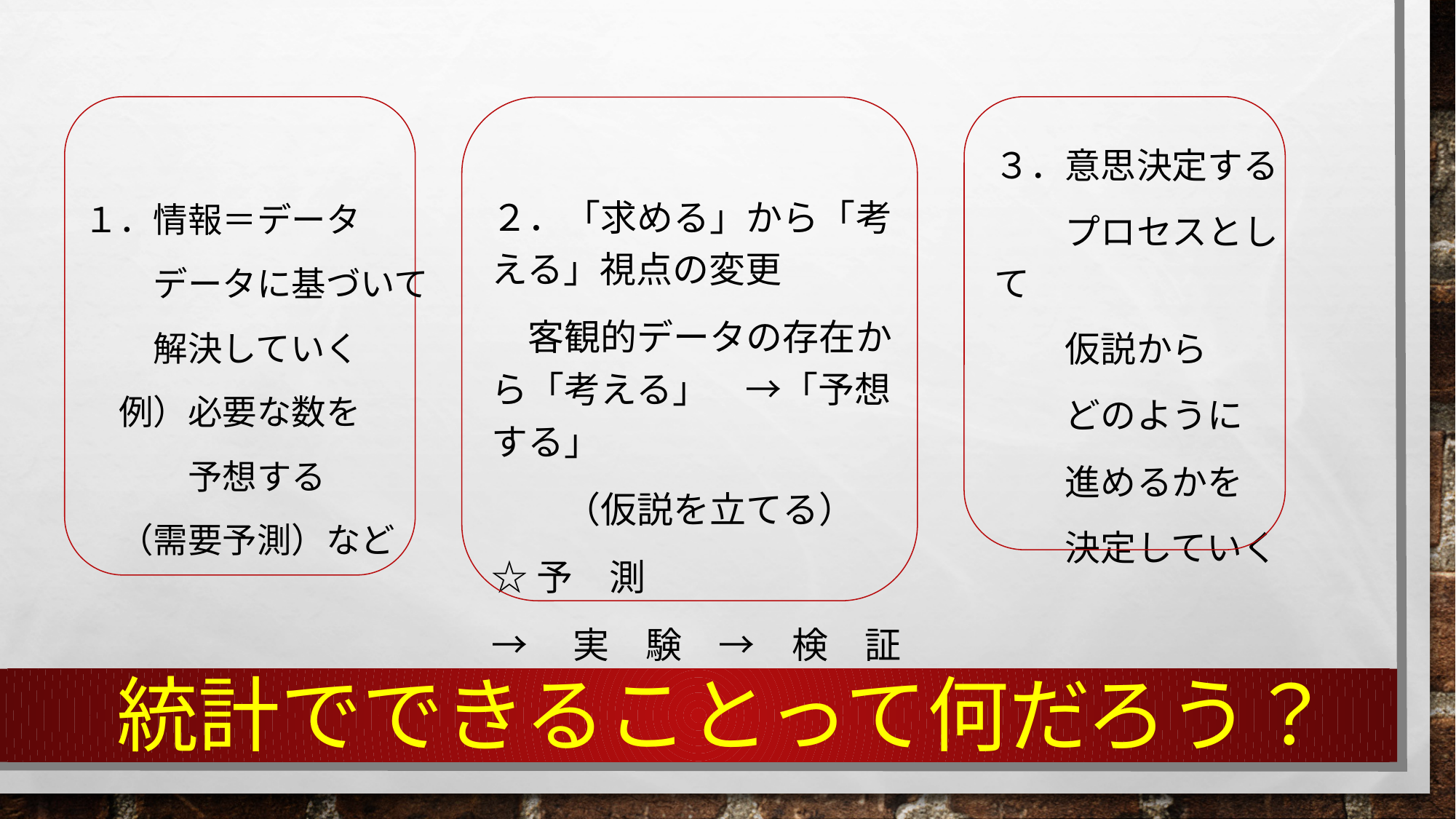

３．意思決定する
　　プロセスとして
　　仮説から
　　どのように
　　進めるかを
　　決定していく

２．「求める」から「考える」視点の変更
　客観的データの存在から「考える」　→「予想する」
　　（仮説を立てる）
☆予　測
→　実　験　→　検　証

１．情報＝データ
　　データに基づいて
　　解決していく
　例）必要な数を
　　　予想する
　（需要予測）など

# 統計でできることって何だろう？